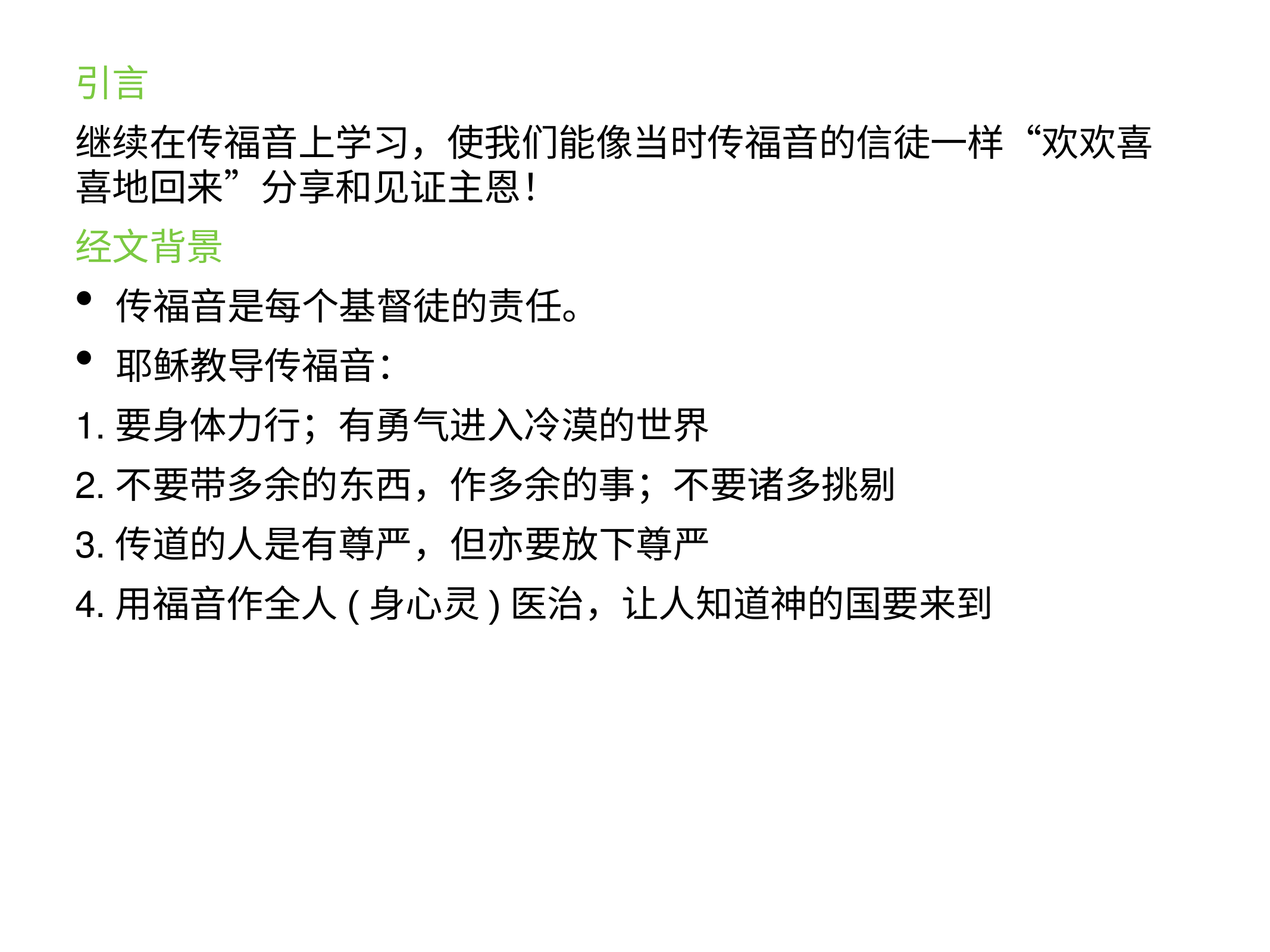

引言
继续在传福音上学习，使我们能像当时传福音的信徒一样“欢欢喜喜地回来”分享和见证主恩！
经文背景
传福音是每个基督徒的责任。
耶稣教导传福音：
1.要身体力行；有勇气进入冷漠的世界
2.不要带多余的东西，作多余的事；不要诸多挑剔
3.传道的人是有尊严，但亦要放下尊严
4.用福音作全人(身心灵)医治，让人知道神的国要来到